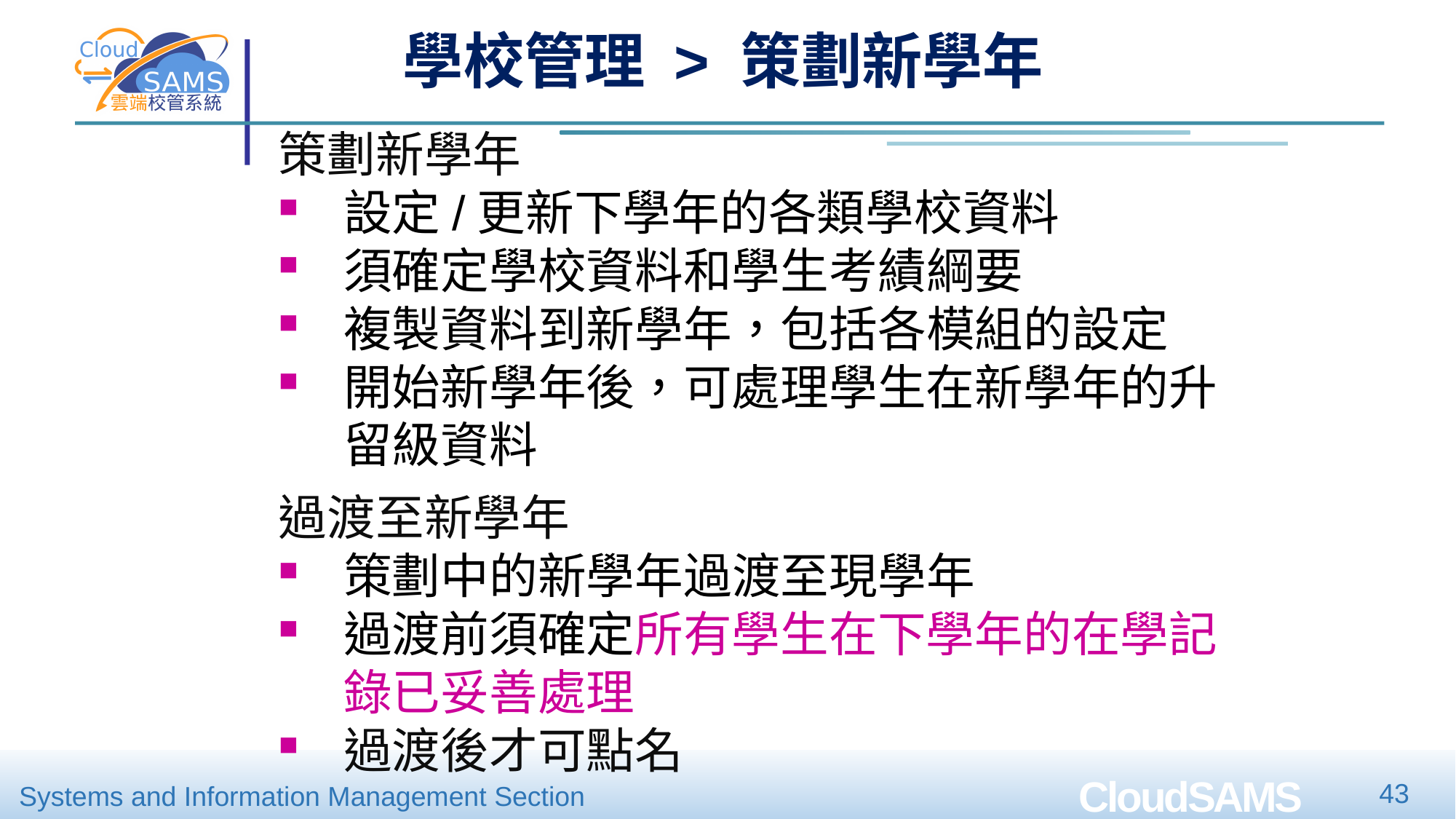

學校管理 > 策劃新學年
策劃新學年
設定/更新下學年的各類學校資料
須確定學校資料和學生考績綱要
複製資料到新學年，包括各模組的設定
開始新學年後，可處理學生在新學年的升留級資料

過渡至新學年
策劃中的新學年過渡至現學年
過渡前須確定所有學生在下學年的在學記錄已妥善處理
過渡後才可點名

43